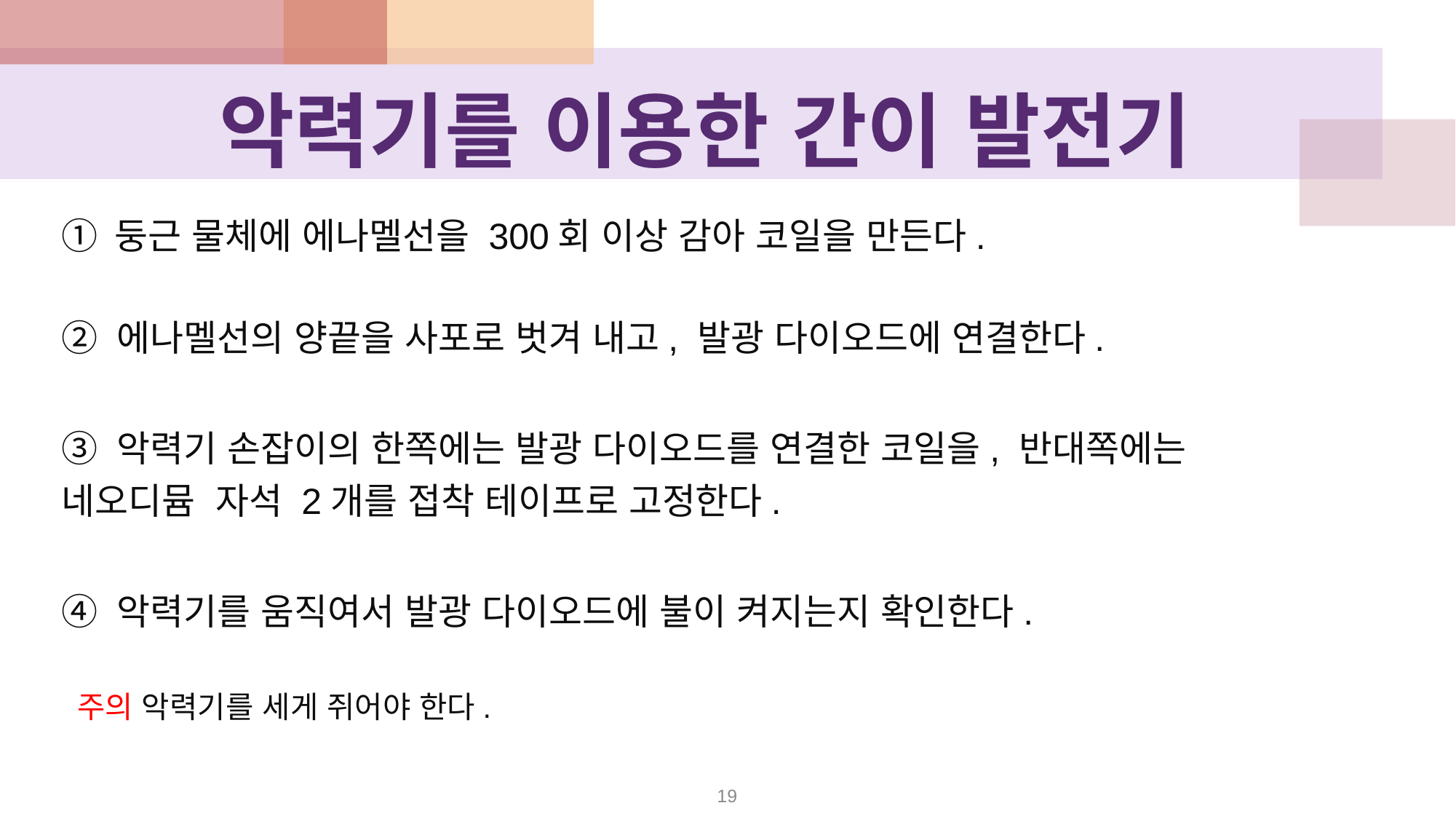

# 악력기를 이용한 간이 발전기
① 둥근 물체에 에나멜선을 300회 이상 감아 코일을 만든다.

② 에나멜선의 양끝을 사포로 벗겨 내고, 발광 다이오드에 연결한다.

③ 악력기 손잡이의 한쪽에는 발광 다이오드를 연결한 코일을, 반대쪽에는 네오디뮴  자석 2개를 접착 테이프로 고정한다.

④ 악력기를 움직여서 발광 다이오드에 불이 켜지는지 확인한다.

 주의 악력기를 세게 쥐어야 한다.

19